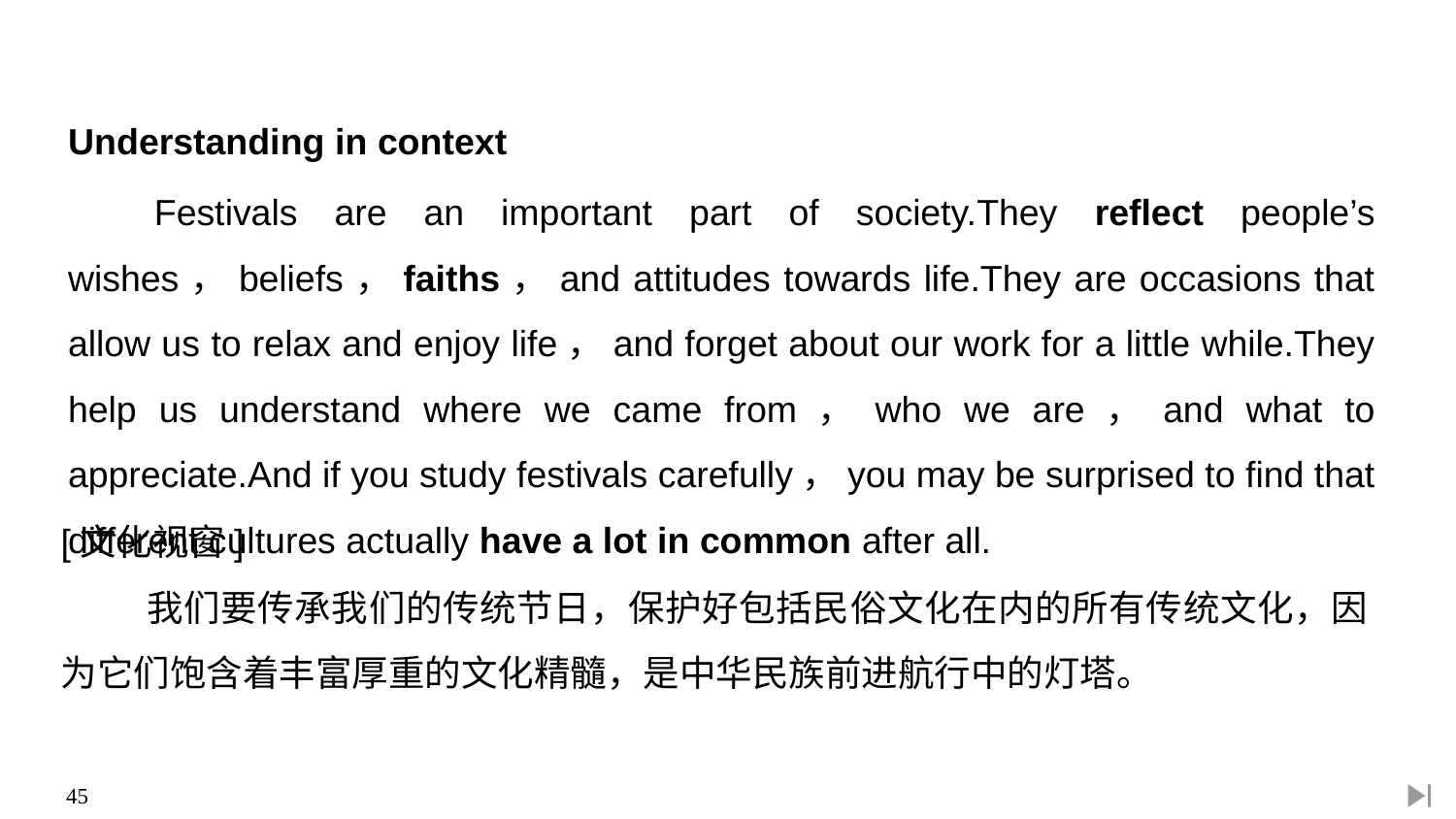

Understanding in context
Festivals are an important part of society.They reflect people’s wishes，beliefs，faiths，and attitudes towards life.They are occasions that allow us to relax and enjoy life，and forget about our work for a little while.They help us understand where we came from，who we are，and what to appreciate.And if you study festivals carefully，you may be surprised to find that different cultures actually have a lot in common after all.
[文化视窗]
我们要传承我们的传统节日，保护好包括民俗文化在内的所有传统文化，因为它们饱含着丰富厚重的文化精髓，是中华民族前进航行中的灯塔。